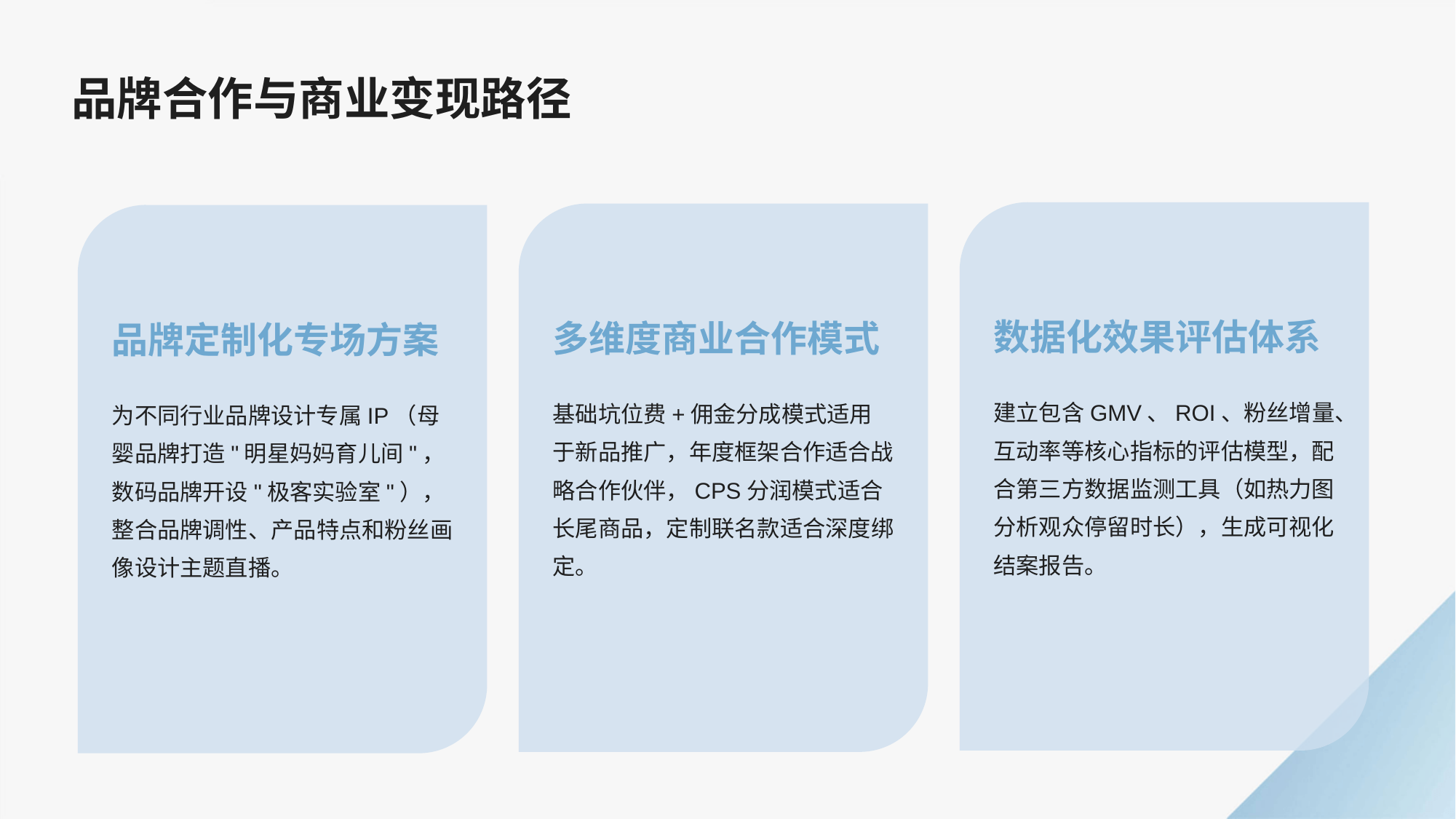

品牌合作与商业变现路径

数据化效果评估体系
多维度商业合作模式
品牌定制化专场方案
建立包含GMV、ROI、粉丝增量、互动率等核心指标的评估模型，配合第三方数据监测工具（如热力图分析观众停留时长），生成可视化结案报告。
基础坑位费+佣金分成模式适用于新品推广，年度框架合作适合战略合作伙伴，CPS分润模式适合长尾商品，定制联名款适合深度绑定。
为不同行业品牌设计专属IP（母婴品牌打造"明星妈妈育儿间"，数码品牌开设"极客实验室"），整合品牌调性、产品特点和粉丝画像设计主题直播。